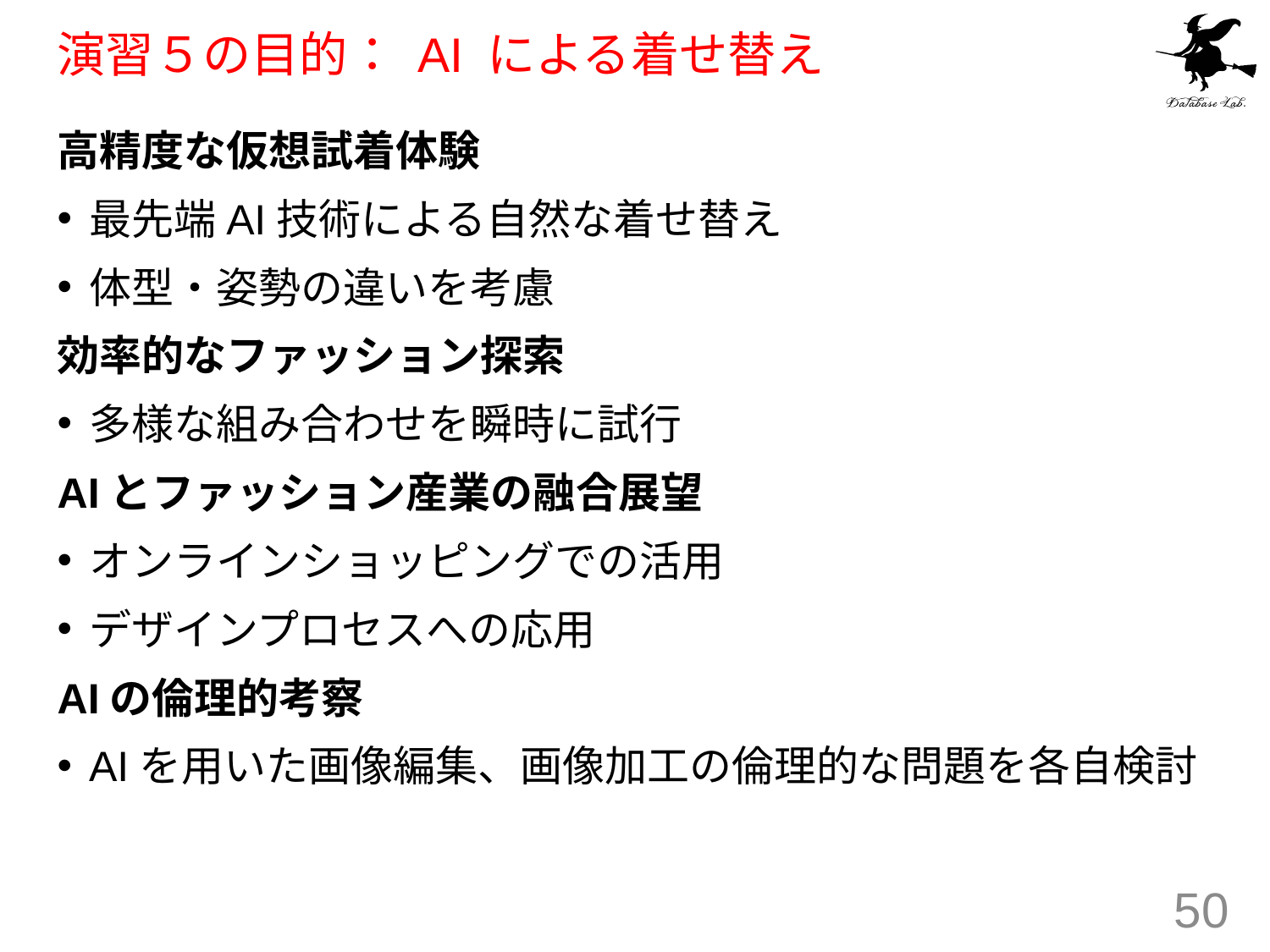

# 演習５の目的： AI による着せ替え
高精度な仮想試着体験
最先端AI技術による自然な着せ替え
体型・姿勢の違いを考慮
効率的なファッション探索
多様な組み合わせを瞬時に試行
AIとファッション産業の融合展望
オンラインショッピングでの活用
デザインプロセスへの応用
AIの倫理的考察
AIを用いた画像編集、画像加工の倫理的な問題を各自検討
50